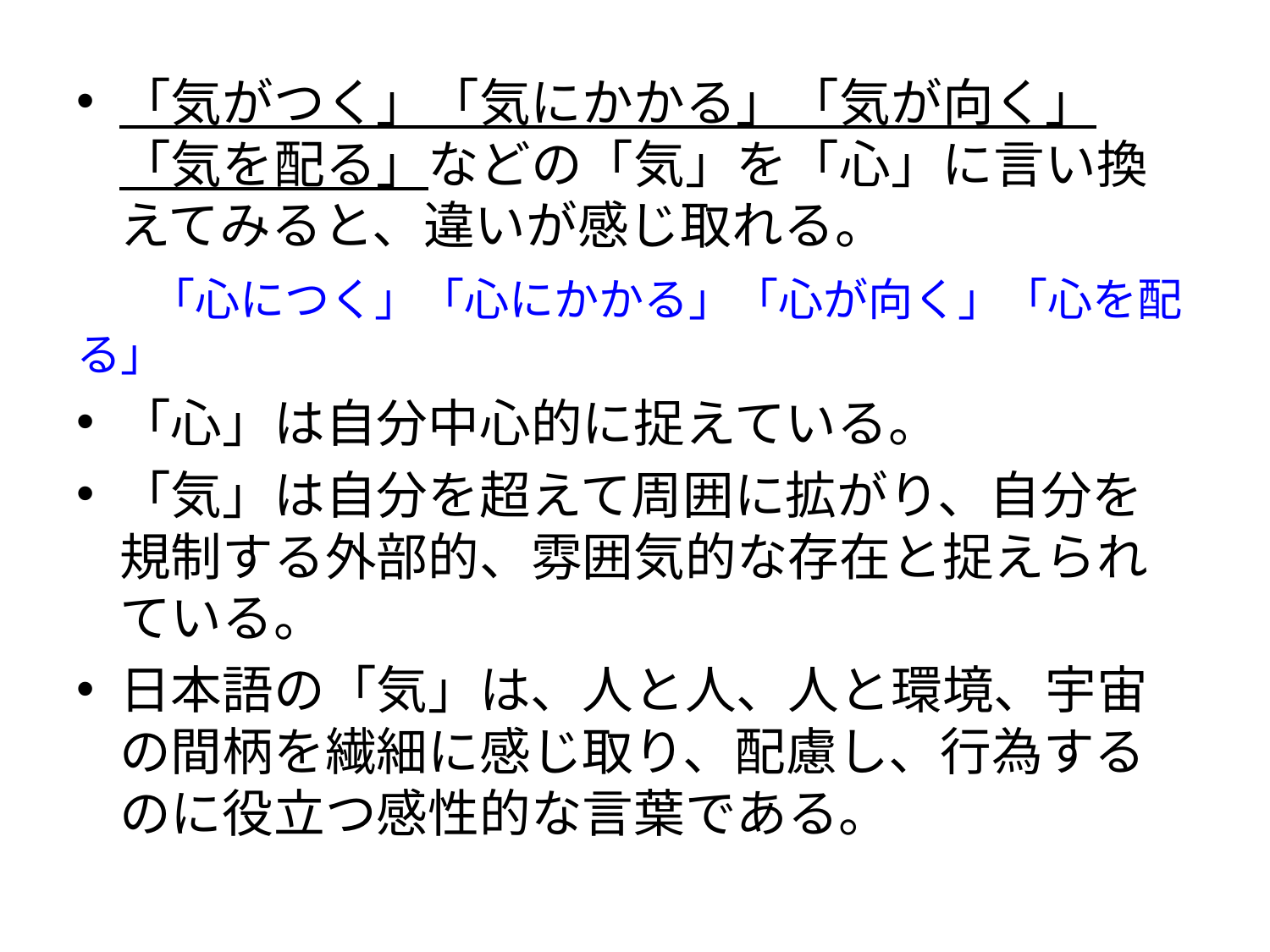

「気がつく」「気にかかる」「気が向く」「気を配る」などの「気」を「心」に言い換えてみると、違いが感じ取れる。
 　「心につく」「心にかかる」「心が向く」「心を配る」
「心」は自分中心的に捉えている。
「気」は自分を超えて周囲に拡がり、自分を規制する外部的、雰囲気的な存在と捉えられている。
日本語の「気」は、人と人、人と環境、宇宙の間柄を繊細に感じ取り、配慮し、行為するのに役立つ感性的な言葉である。